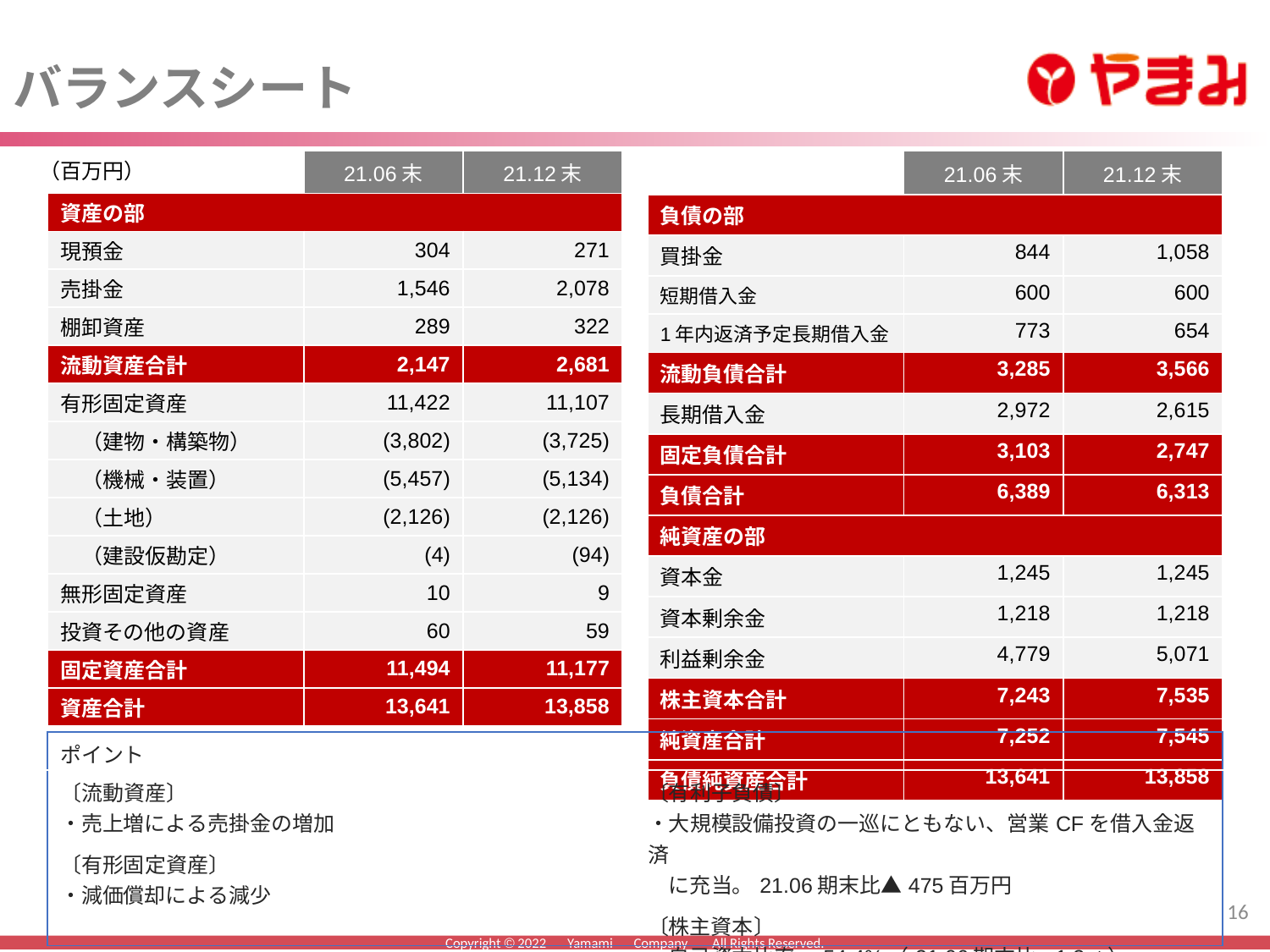

バランスシート
（百万円）
|  | 21.06末 | 21.12末 |
| --- | --- | --- |
| 負債の部 |  |  |
| 買掛金 | 844 | 1,058 |
| 短期借入金 | 600 | 600 |
| 1年内返済予定長期借入金 | 773 | 654 |
| 流動負債合計 | 3,285 | 3,566 |
| 長期借入金 | 2,972 | 2,615 |
| 固定負債合計 | 3,103 | 2,747 |
| 負債合計 | 6,389 | 6,313 |
| 純資産の部 |  |  |
| 資本金 | 1,245 | 1,245 |
| 資本剰余金 | 1,218 | 1,218 |
| 利益剰余金 | 4,779 | 5,071 |
| 株主資本合計 | 7,243 | 7,535 |
| 純資産合計 | 7,252 | 7,545 |
| 負債純資産合計 | 13,641 | 13,858 |
|  | 21.06末 | 21.12末 |
| --- | --- | --- |
| 資産の部 |  |  |
| 現預金 | 304 | 271 |
| 売掛金 | 1,546 | 2,078 |
| 棚卸資産 | 289 | 322 |
| 流動資産合計 | 2,147 | 2,681 |
| 有形固定資産 | 11,422 | 11,107 |
| （建物・構築物） | (3,802) | (3,725) |
| （機械・装置） | (5,457) | (5,134) |
| （土地） | (2,126) | (2,126) |
| （建設仮勘定） | (4) | (94) |
| 無形固定資産 | 10 | 9 |
| 投資その他の資産 | 60 | 59 |
| 固定資産合計 | 11,494 | 11,177 |
| 資産合計 | 13,641 | 13,858 |
| ポイント |  |
| --- | --- |
| 〔流動資産〕 ・売上増による売掛金の増加 〔有形固定資産〕 ・減価償却による減少 | 〔有利子負債〕 ・大規模設備投資の一巡にともない、営業CFを借入金返済 　に充当。21.06期末比▲475百万円 〔株主資本〕 ・自己資本比率　54.4%（21.06期末比+1.3pt） |
16